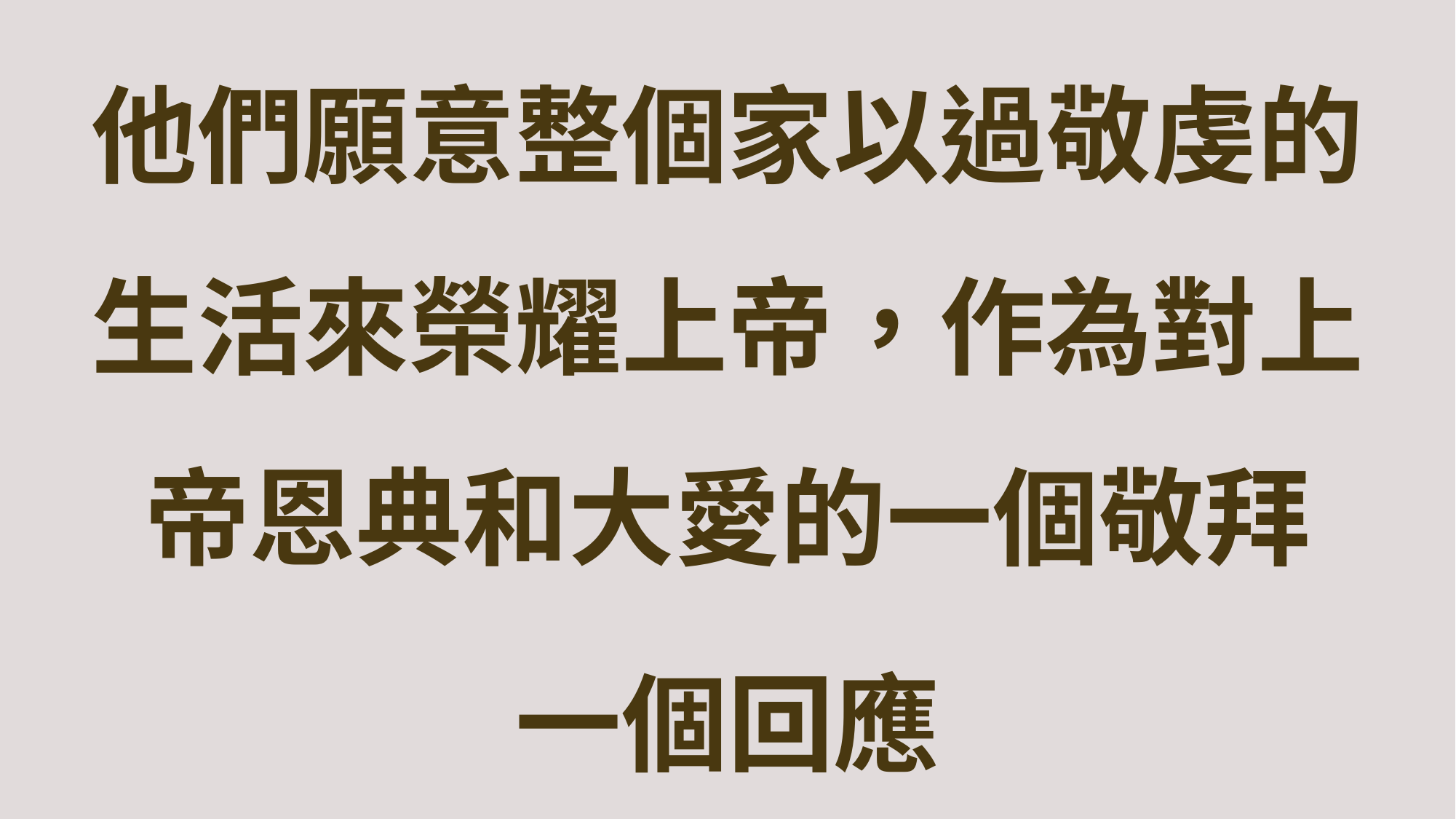

他們願意整個家以過敬虔的生活來榮耀上帝，作為對上帝恩典和大愛的一個敬拜
一個回應